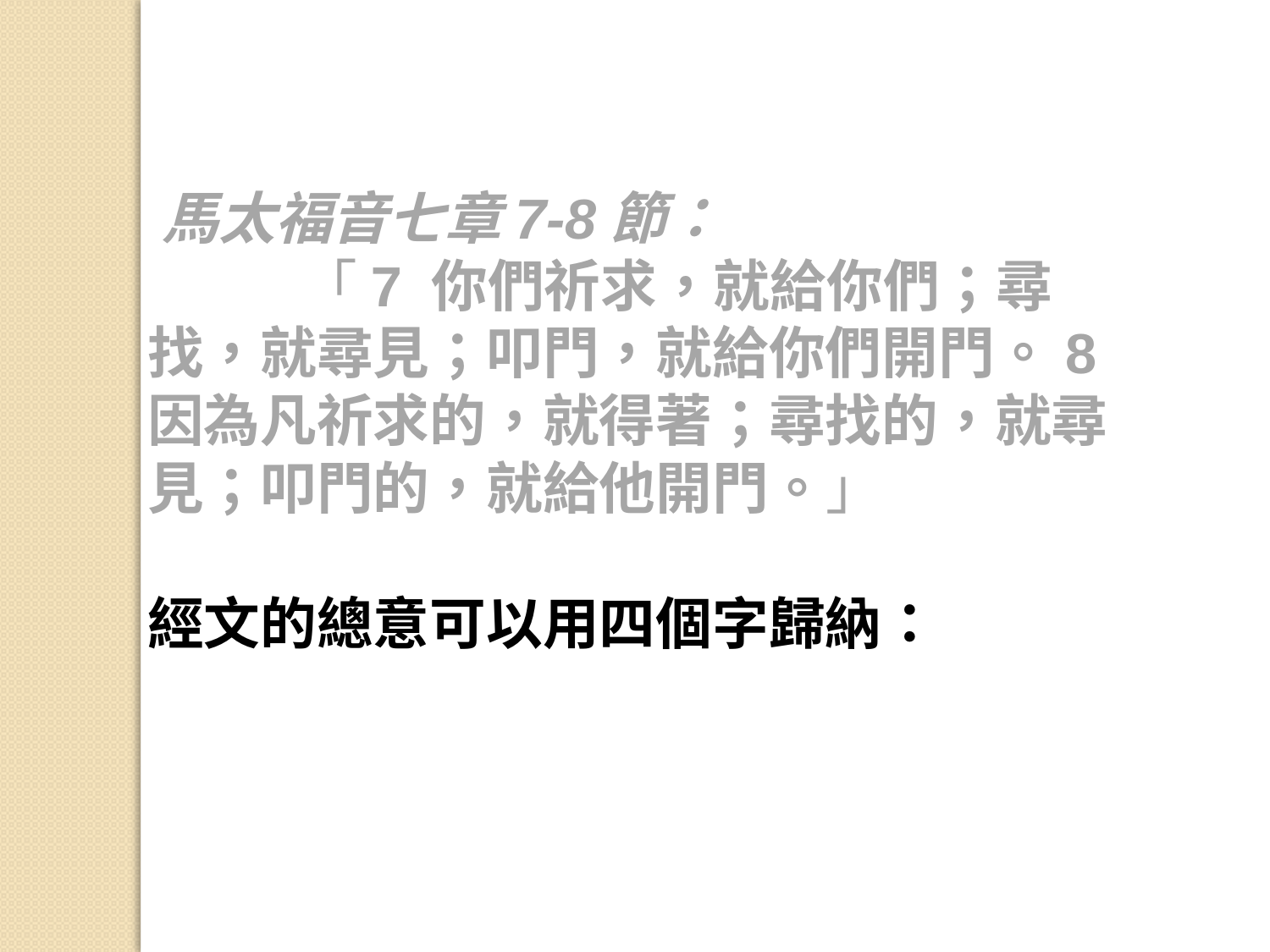

馬太福音七章7-8節：
	 「7 你們祈求，就給你們；尋找，就尋見；叩門，就給你們開門。8 因為凡祈求的，就得著；尋找的，就尋見；叩門的，就給他開門。」

經文的總意可以用四個字歸納：